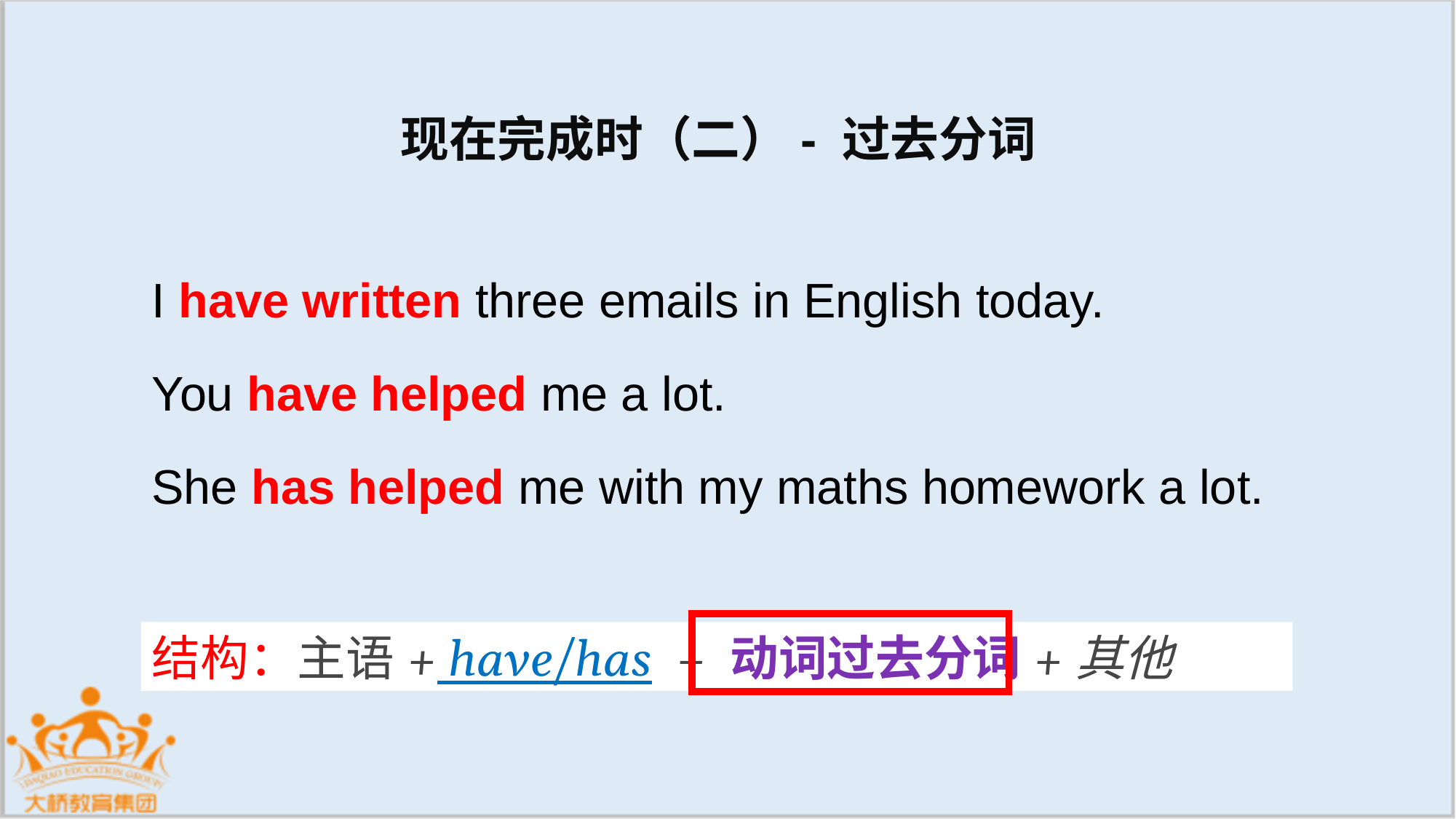

现在完成时（二）- 过去分词
I have written three e­mails in English today.
You have helped me a lot.
She has helped me with my maths homework a lot.

结构：主语+ have/has  + 动词过去分词+其他